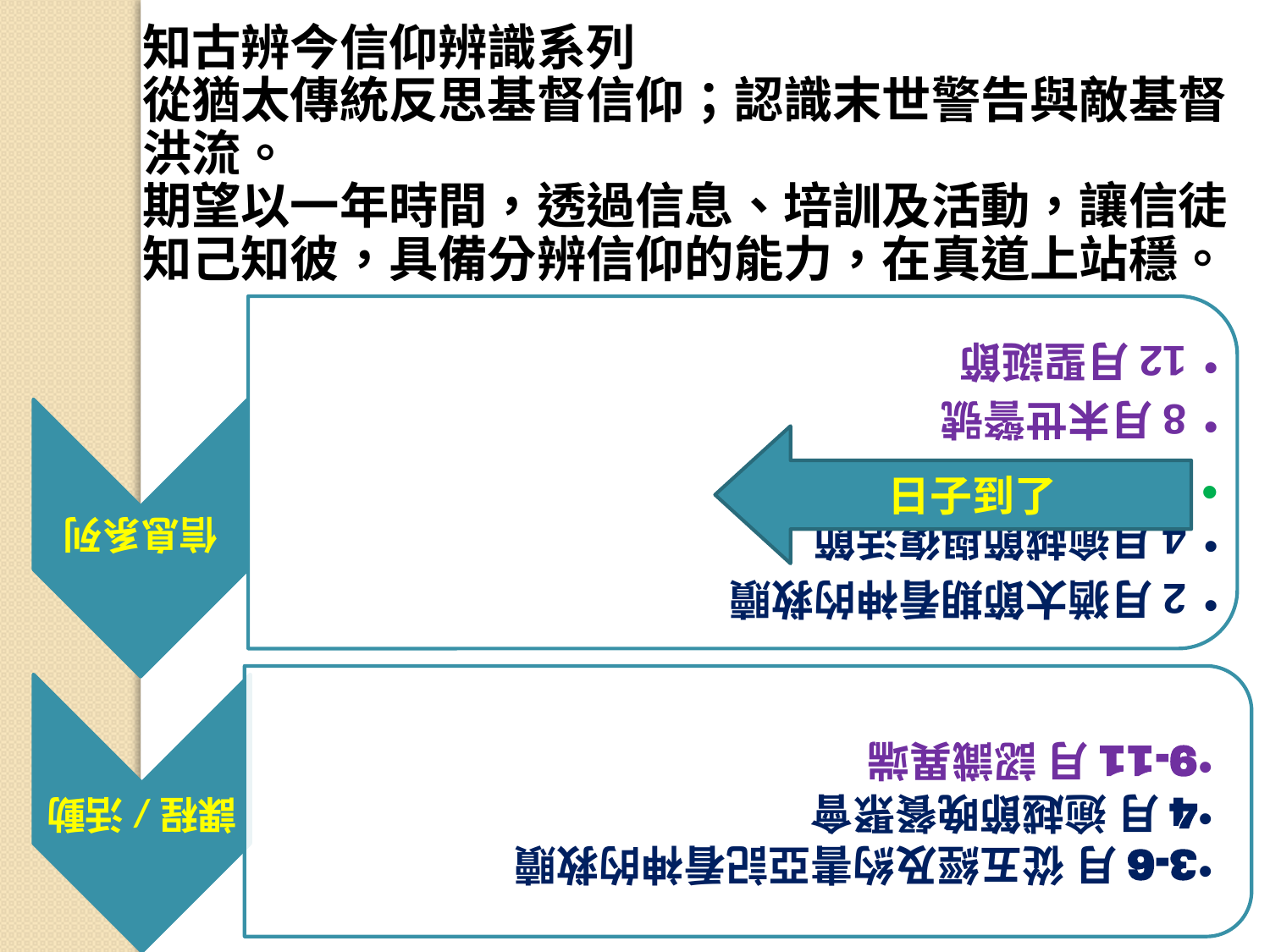

知古辨今信仰辨識系列
從猶太傳統反思基督信仰；認識末世警告與敵基督洪流。
期望以一年時間，透過信息、培訓及活動，讓信徒知己知彼，具備分辨信仰的能力，在真道上站穩。
信息系列
2月猶太節期看神的救贖
4月逾越節與復活節
6月五旬節與信仰
8月末世警號
12月聖誕節
課程/活動
3-6月 從五經及約書亞記看神的救贖
4月 逾越節晚餐聚會
9-11月 認識異端
日子到了